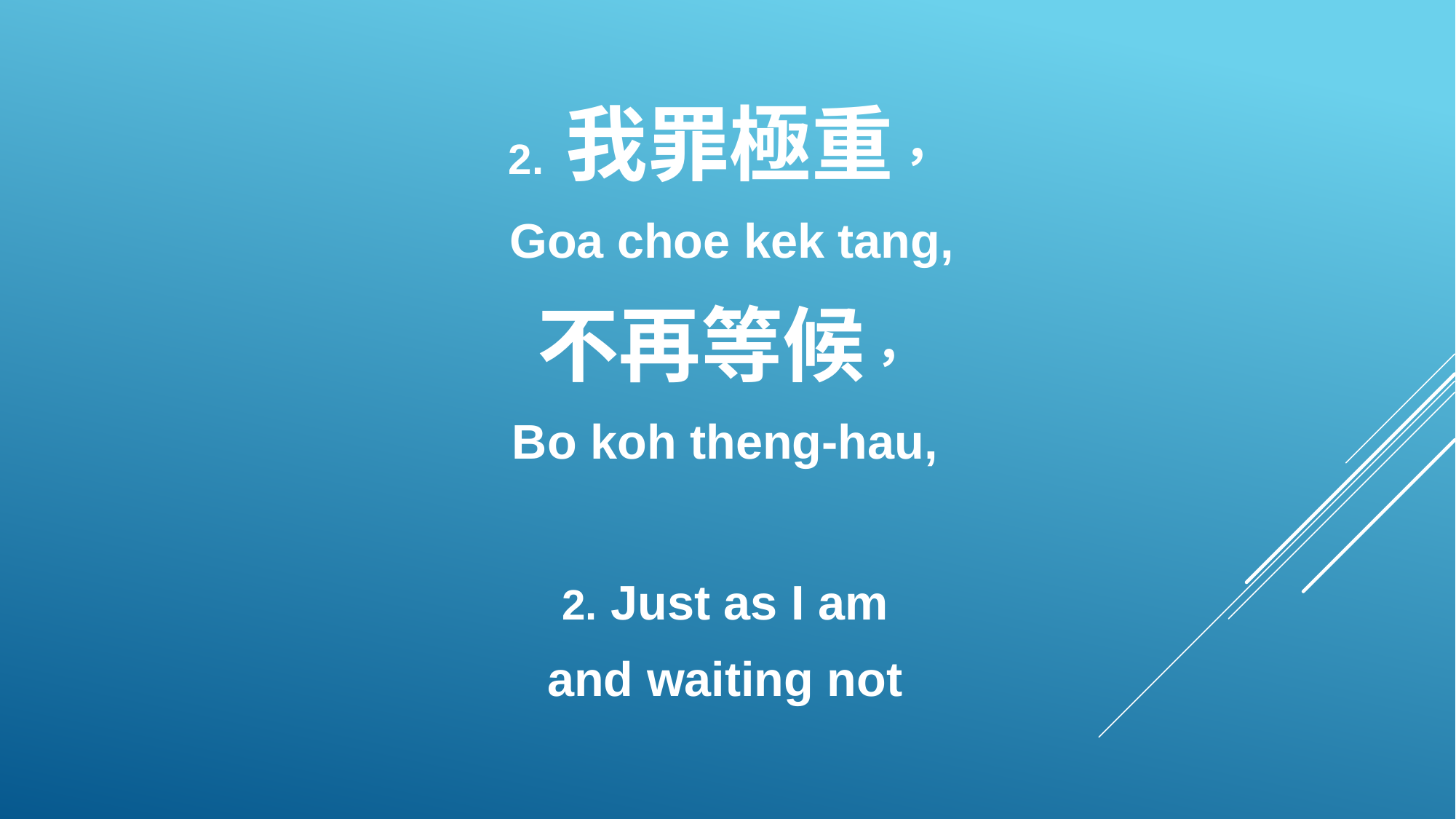

2. 我罪極重，
 Goa choe kek tang,
不再等候，
Bo koh theng-hau,

2. Just as I am
and waiting not